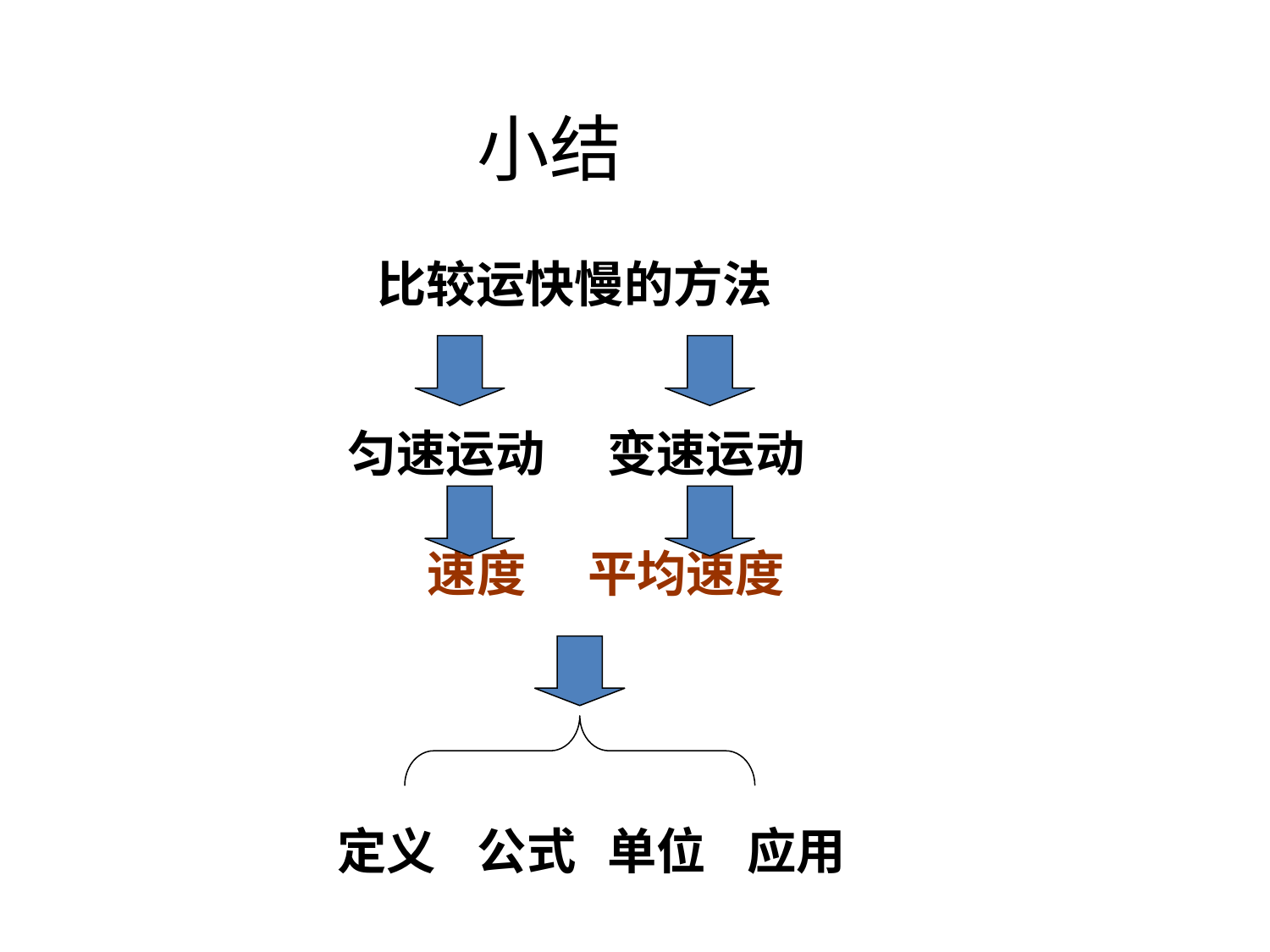

# 小结
比较运快慢的方法

匀速运动
变速运动

速度
平均速度

定义
公式
单位
应用